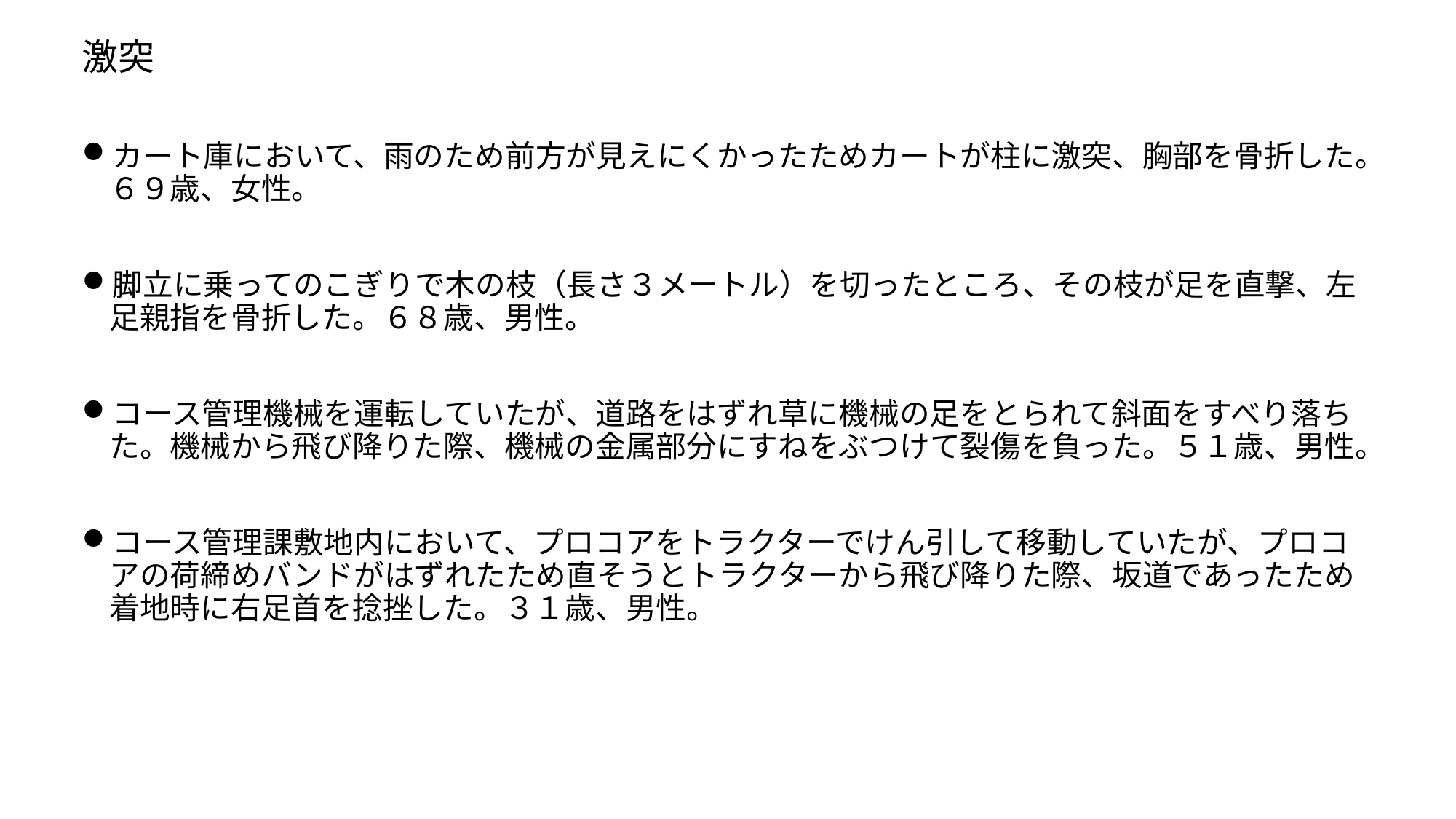

激突

カート庫において、雨のため前方が見えにくかったためカートが柱に激突、胸部を骨折した。６９歳、女性。

脚立に乗ってのこぎりで木の枝（長さ３メートル）を切ったところ、その枝が足を直撃、左足親指を骨折した。６８歳、男性。

コース管理機械を運転していたが、道路をはずれ草に機械の足をとられて斜面をすべり落ちた。機械から飛び降りた際、機械の金属部分にすねをぶつけて裂傷を負った。５１歳、男性。

コース管理課敷地内において、プロコアをトラクターでけん引して移動していたが、プロコアの荷締めバンドがはずれたため直そうとトラクターから飛び降りた際、坂道であったため着地時に右足首を捻挫した。３１歳、男性。